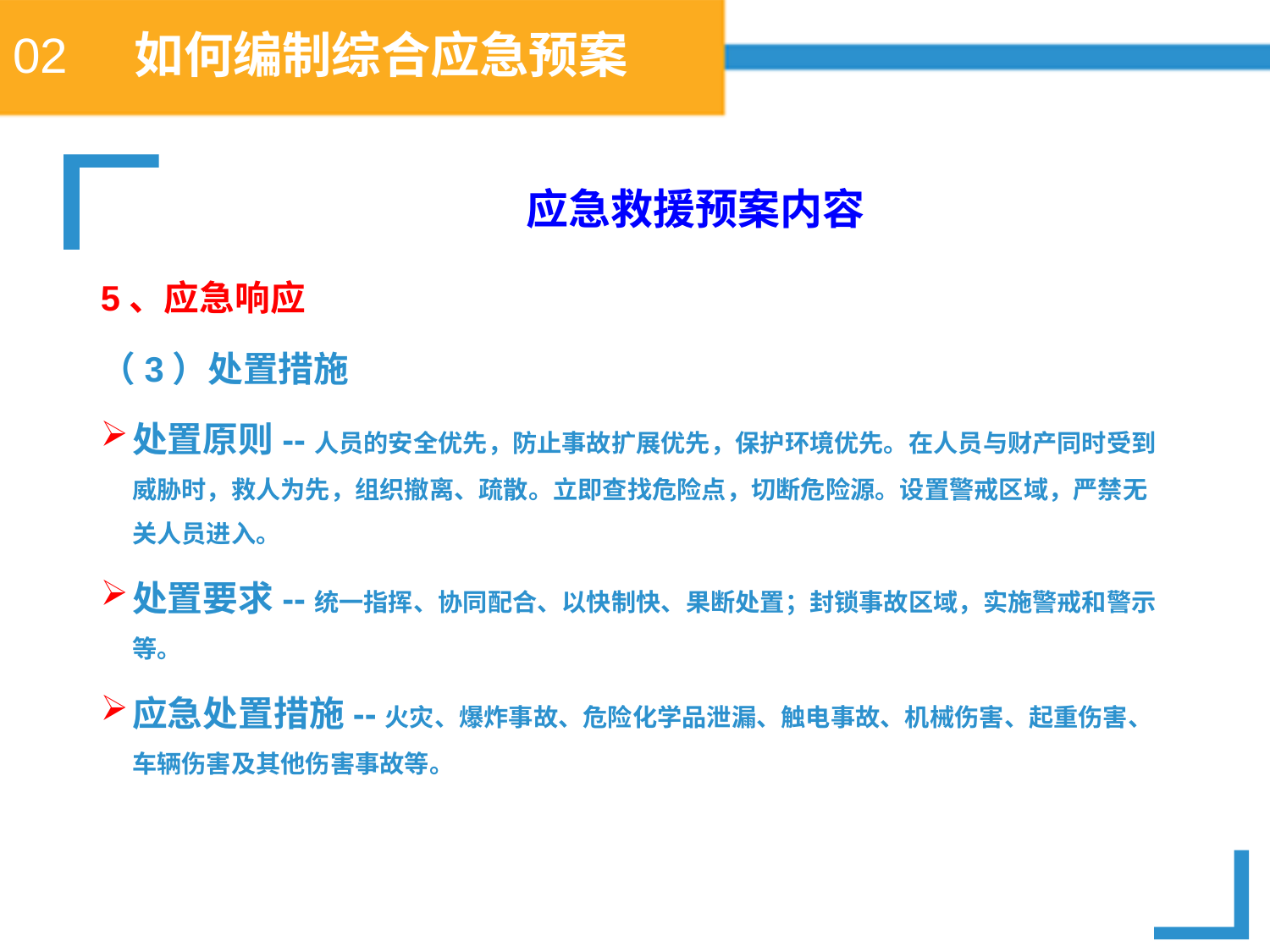

# 02    如何编制综合应急预案

应急救援预案内容
5、应急响应
（3）处置措施
处置原则--人员的安全优先，防止事故扩展优先，保护环境优先。在人员与财产同时受到威胁时，救人为先，组织撤离、疏散。立即查找危险点，切断危险源。设置警戒区域，严禁无关人员进入。
处置要求--统一指挥、协同配合、以快制快、果断处置；封锁事故区域，实施警戒和警示等。
应急处置措施--火灾、爆炸事故、危险化学品泄漏、触电事故、机械伤害、起重伤害、车辆伤害及其他伤害事故等。